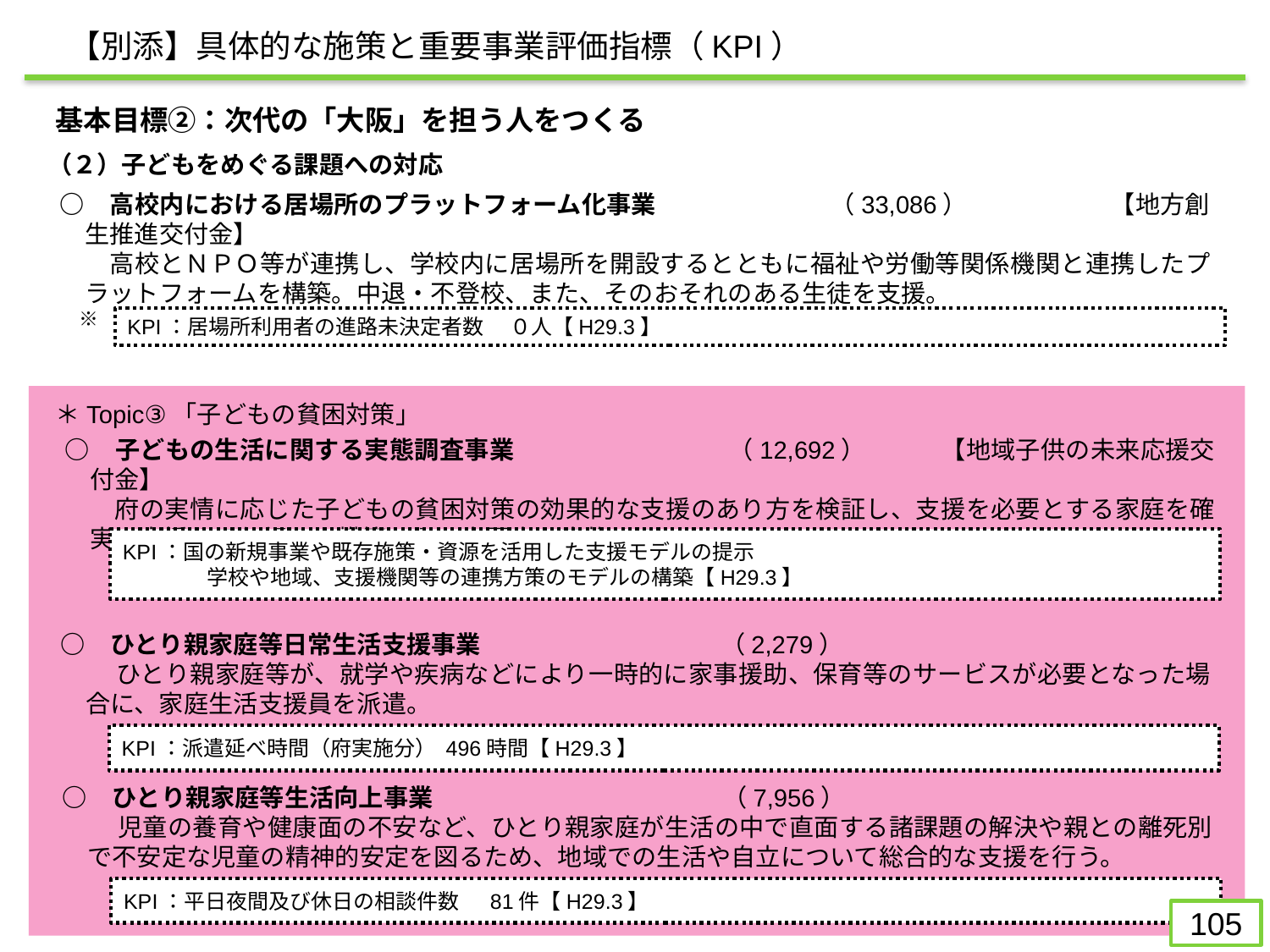

【別添】具体的な施策と重要事業評価指標（KPI）
　基本目標②：次代の「大阪」を担う人をつくる
（２）子どもをめぐる課題への対応
○	　高校内における居場所のプラットフォーム化事業　　　　　　　（33,086） 　　　	 【地方創生推進交付金】
　　高校とＮＰＯ等が連携し、学校内に居場所を開設するとともに福祉や労働等関係機関と連携したプラットフォームを構築。中退・不登校、また、そのおそれのある生徒を支援。
　※　地方創生先行型交付金継続事業
KPI：居場所利用者の進路未決定者数 　０人【H29.3】

＊Topic③「子どもの貧困対策」
○	　子どもの生活に関する実態調査事業		（12,692）　　　【地域子供の未来応援交付金】
　　府の実情に応じた子どもの貧困対策の効果的な支援のあり方を検証し、支援を必要とする家庭を確実に支援する仕組みの構築のため本調査を実施する。
KPI：国の新規事業や既存施策・資源を活用した支援モデルの提示
　　　　学校や地域、支援機関等の連携方策のモデルの構築【H29.3】
○	　ひとり親家庭等日常生活支援事業		（2,279）
　　 ひとり親家庭等が、就学や疾病などにより一時的に家事援助、保育等のサービスが必要となった場合に、家庭生活支援員を派遣。
KPI：派遣延べ時間（府実施分） 496時間【H29.3】
○	　ひとり親家庭等生活向上事業			（7,956）
　　 児童の養育や健康面の不安など、ひとり親家庭が生活の中で直面する諸課題の解決や親との離死別で不安定な児童の精神的安定を図るため、地域での生活や自立について総合的な支援を行う。
KPI：平日夜間及び休日の相談件数　 81件【H29.3】
105